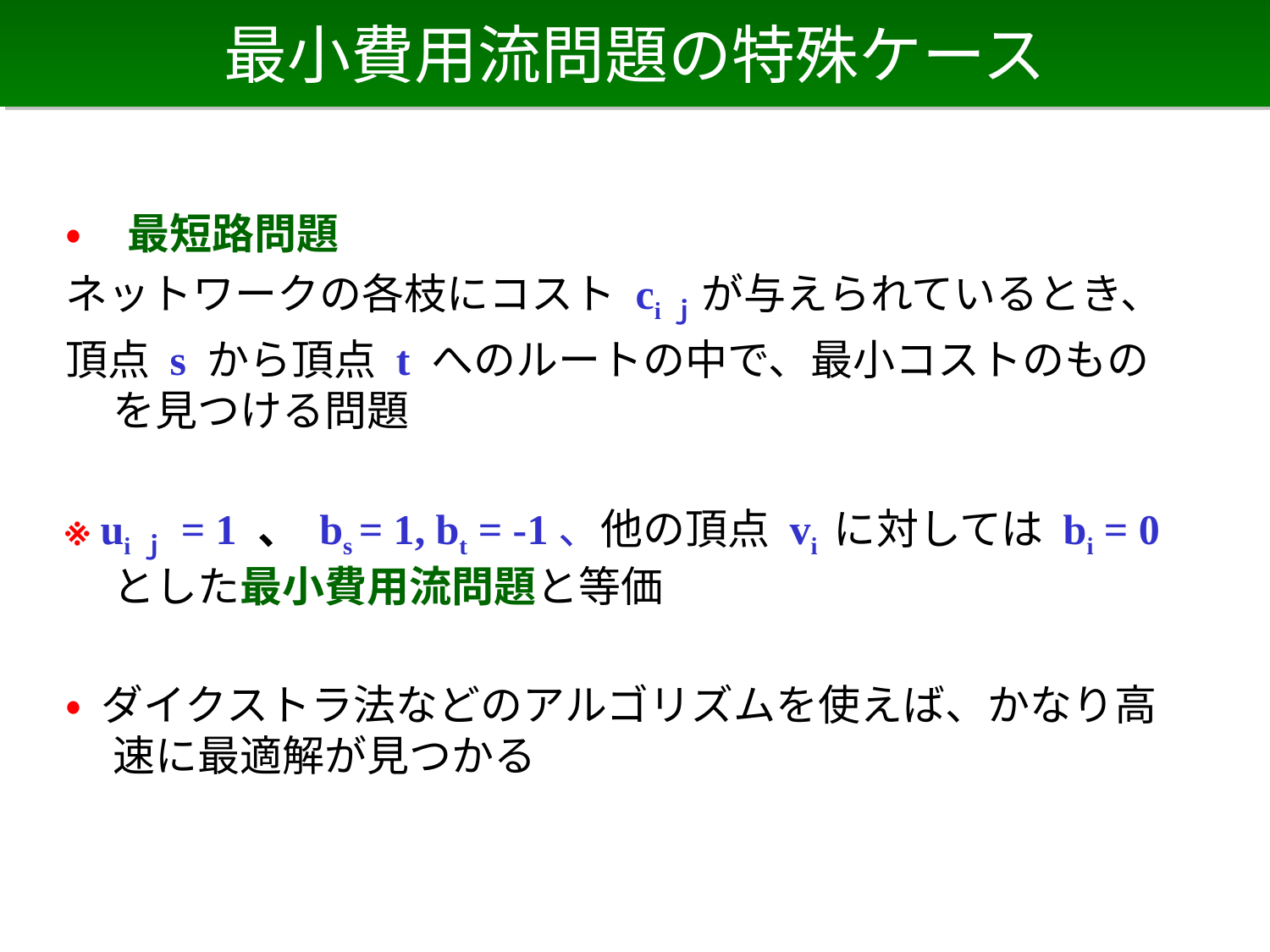

# 最小費用流問題の特殊ケース
• 最短路問題
ネットワークの各枝にコスト ciｊ が与えられているとき、
頂点 s から頂点 t へのルートの中で、最小コストのものを見つける問題

※ uiｊ = 1 、 bs = 1, bt = -1、他の頂点 vi に対しては bi = 0 とした最小費用流問題と等価

• ダイクストラ法などのアルゴリズムを使えば、かなり高速に最適解が見つかる